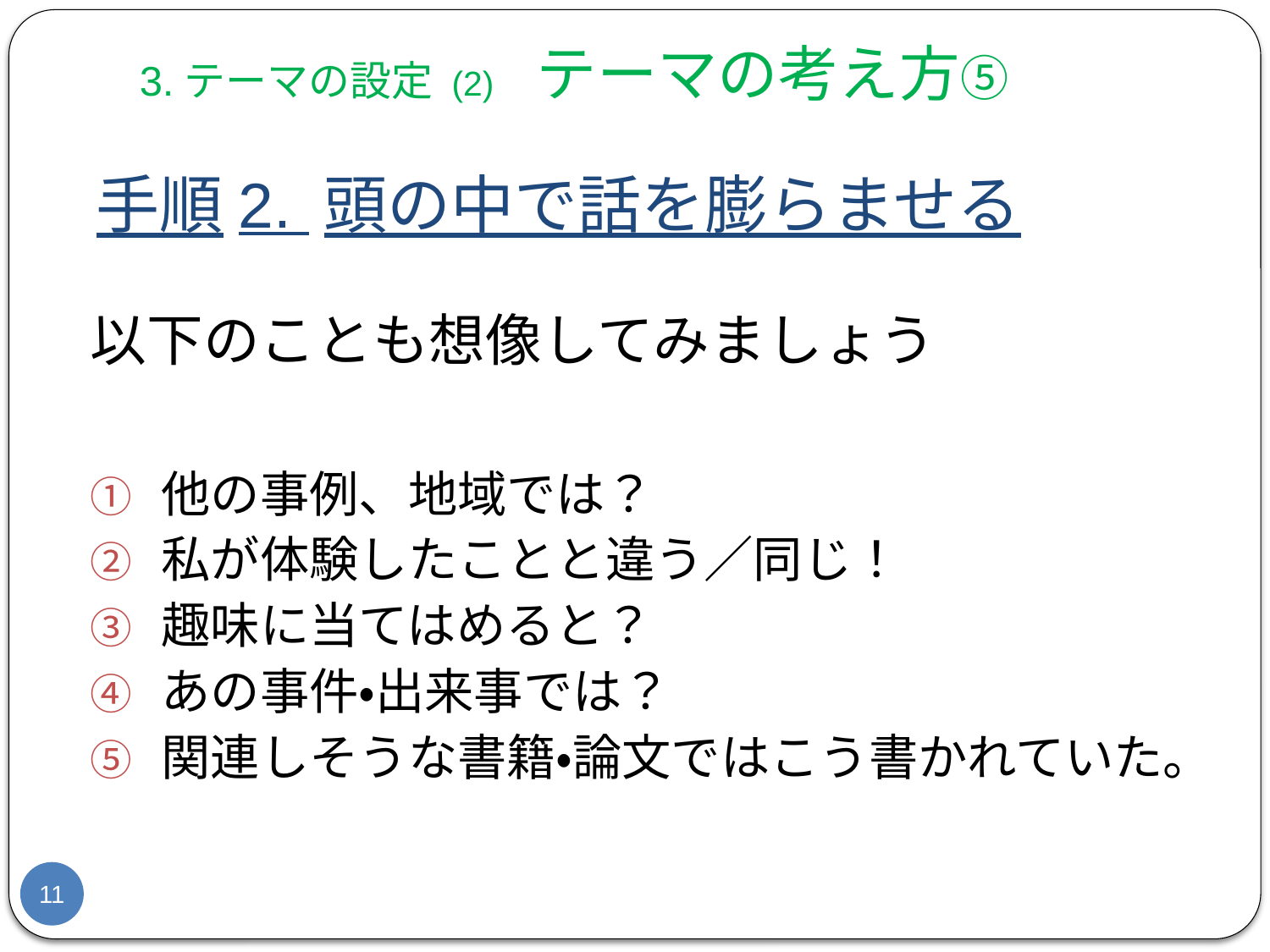

3.テーマの設定 (2)　テーマの考え方⑤
# 手順2. 頭の中で話を膨らませる
以下のことも想像してみましょう

他の事例、地域では？
私が体験したことと違う／同じ！
趣味に当てはめると？
あの事件・出来事では？
関連しそうな書籍・論文ではこう書かれていた。
11